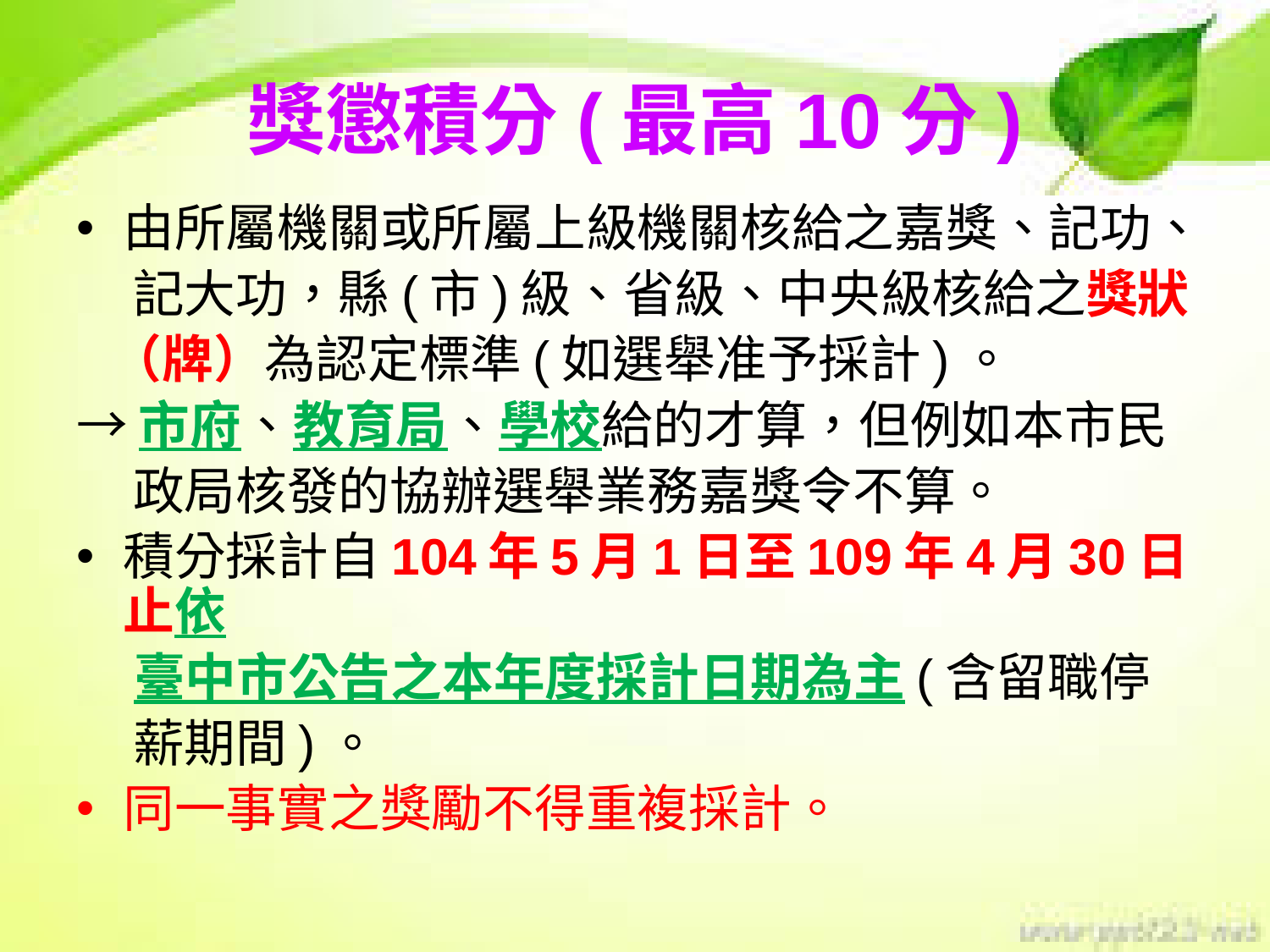

# 獎懲積分(最高10分)
由所屬機關或所屬上級機關核給之嘉獎、記功、
    記大功，縣(市)級、省級、中央級核給之獎狀
  （牌）為認定標準(如選舉准予採計)。
→市府、教育局、學校給的才算，但例如本市民
    政局核發的協辦選舉業務嘉獎令不算。
積分採計自104年5月1日至109年4月30日止依
    臺中市公告之本年度採計日期為主(含留職停
    薪期間)。
同一事實之獎勵不得重複採計。